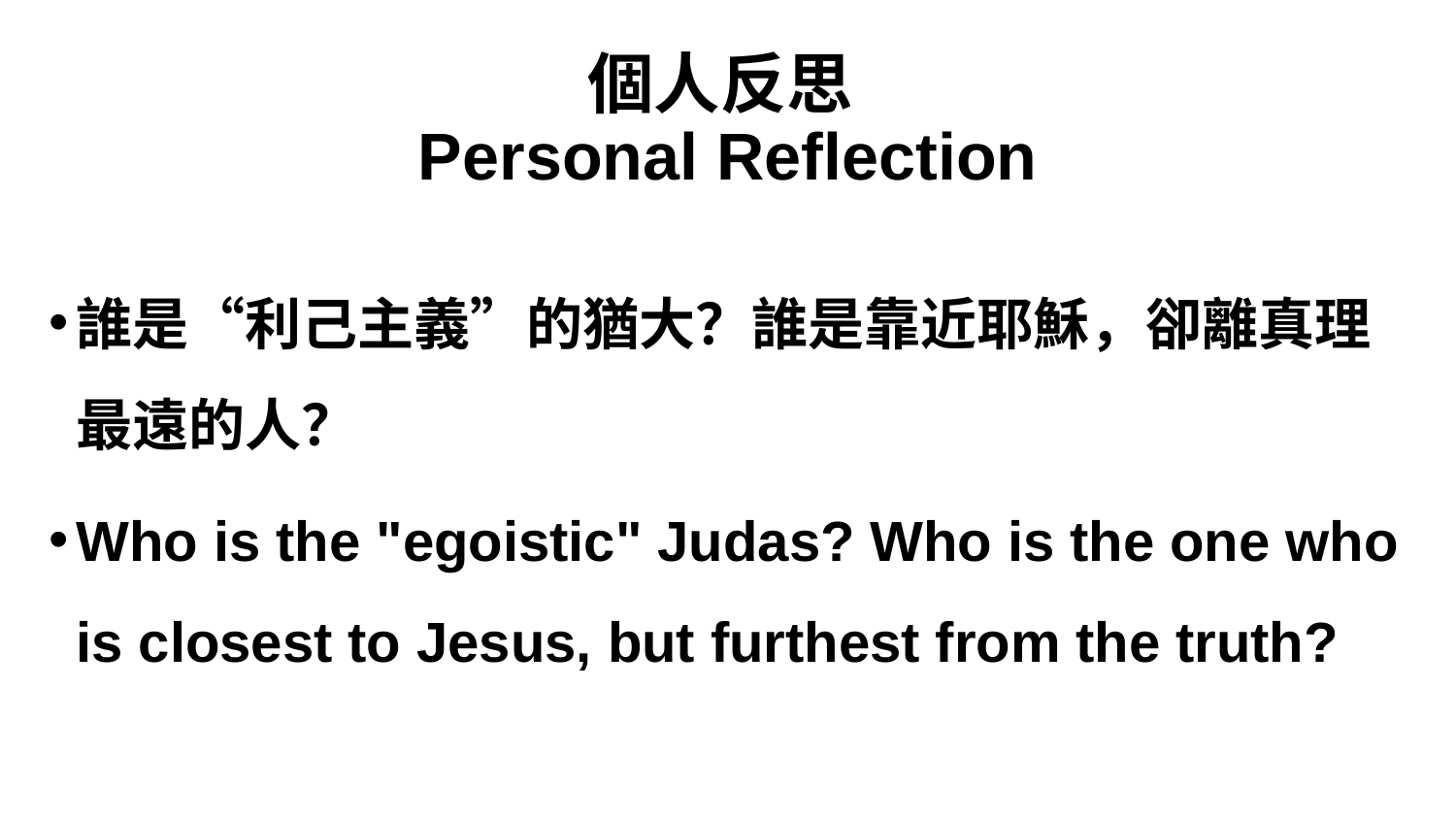

# 個人反思 Personal Reflection
誰是“利己主義”的猶大？誰是靠近耶穌，卻離真理最遠的人？
Who is the "egoistic" Judas? Who is the one who is closest to Jesus, but furthest from the truth?